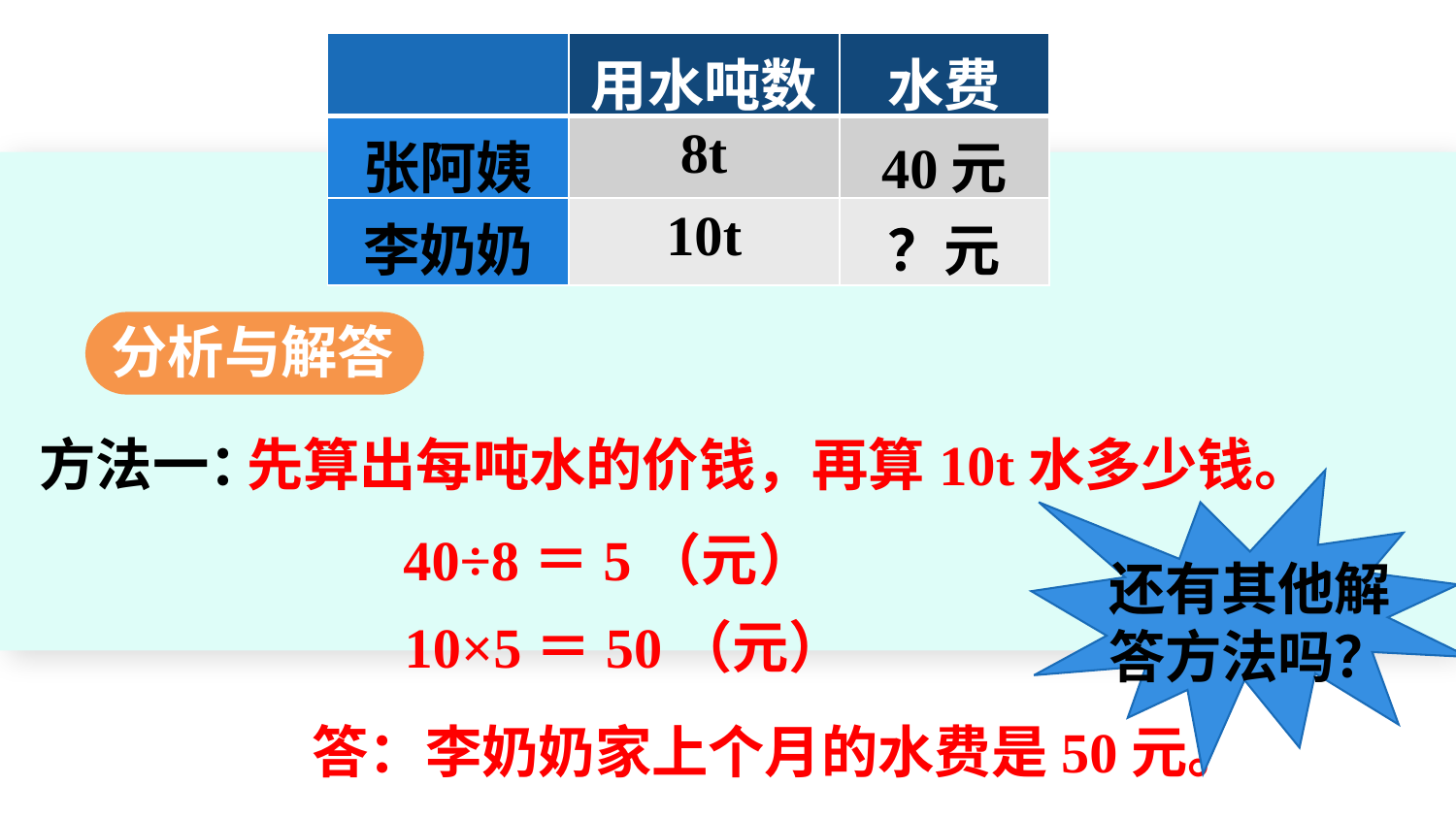

|  | 用水吨数 | 水费 |
| --- | --- | --- |
| 张阿姨 | 8t | 40元 |
| 李奶奶 | 10t | ？元 |
分析与解答

先算出每吨水的价钱，再算10t水多少钱。
方法一：
www.youyi100.com

还有其他解答方法吗？
         40÷8＝5（元）
 10×5＝50（元）
答：李奶奶家上个月的水费是50元。